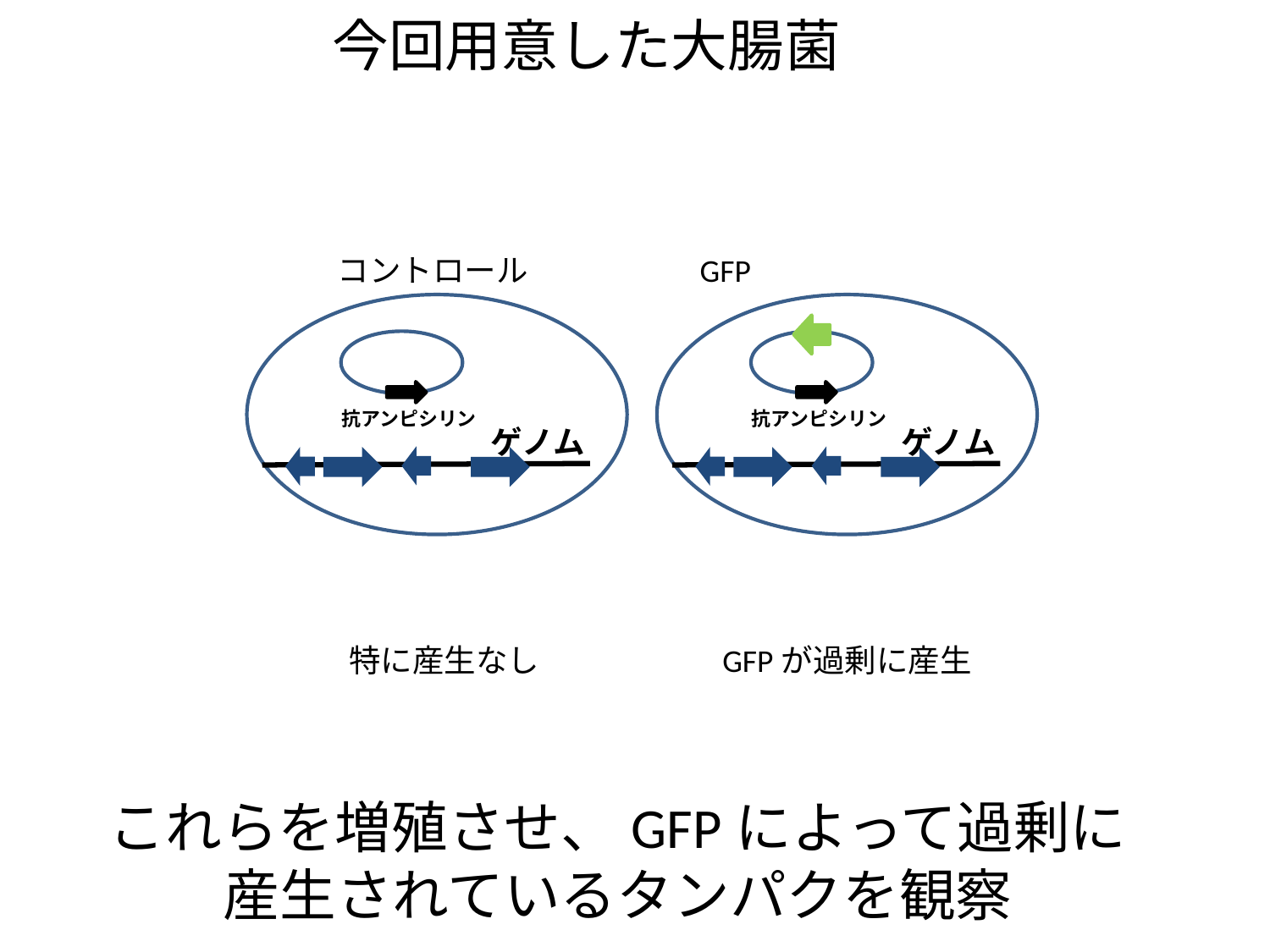

今回用意した大腸菌
コントロール
GFP

抗アンピシリン
ゲノム

抗アンピシリン
ゲノム

特に産生なし
GFPが過剰に産生
これらを増殖させ、GFPによって過剰に
産生されているタンパクを観察